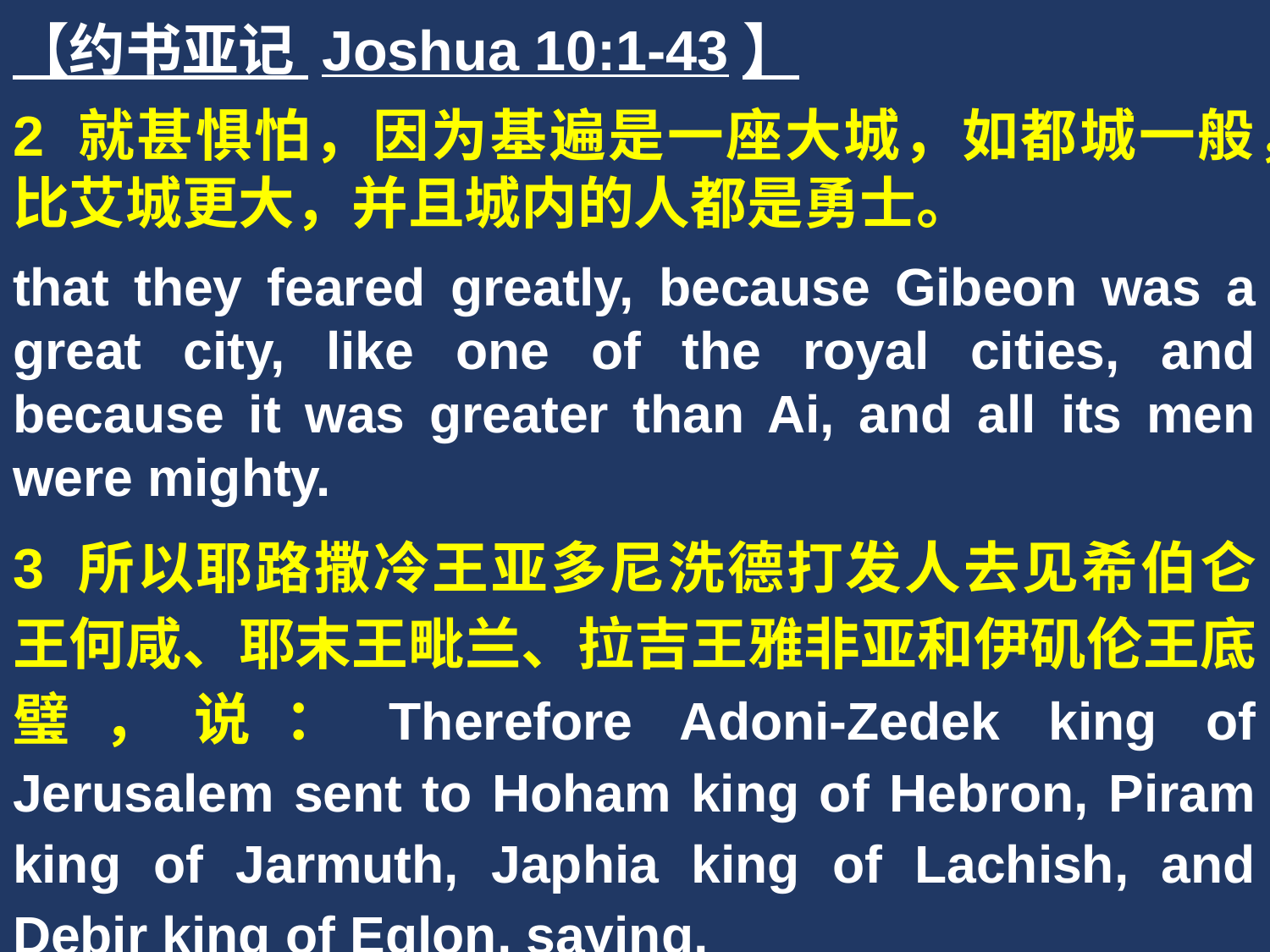

【约书亚记 Joshua 10:1-43】
2 就甚惧怕，因为基遍是一座大城，如都城一般，比艾城更大，并且城内的人都是勇士。
that they feared greatly, because Gibeon was a great city, like one of the royal cities, and because it was greater than Ai, and all its men were mighty.
3 所以耶路撒冷王亚多尼洗德打发人去见希伯仑王何咸、耶末王毗兰、拉吉王雅非亚和伊矶伦王底璧，说：Therefore Adoni-Zedek king of Jerusalem sent to Hoham king of Hebron, Piram king of Jarmuth, Japhia king of Lachish, and Debir king of Eglon, saying,